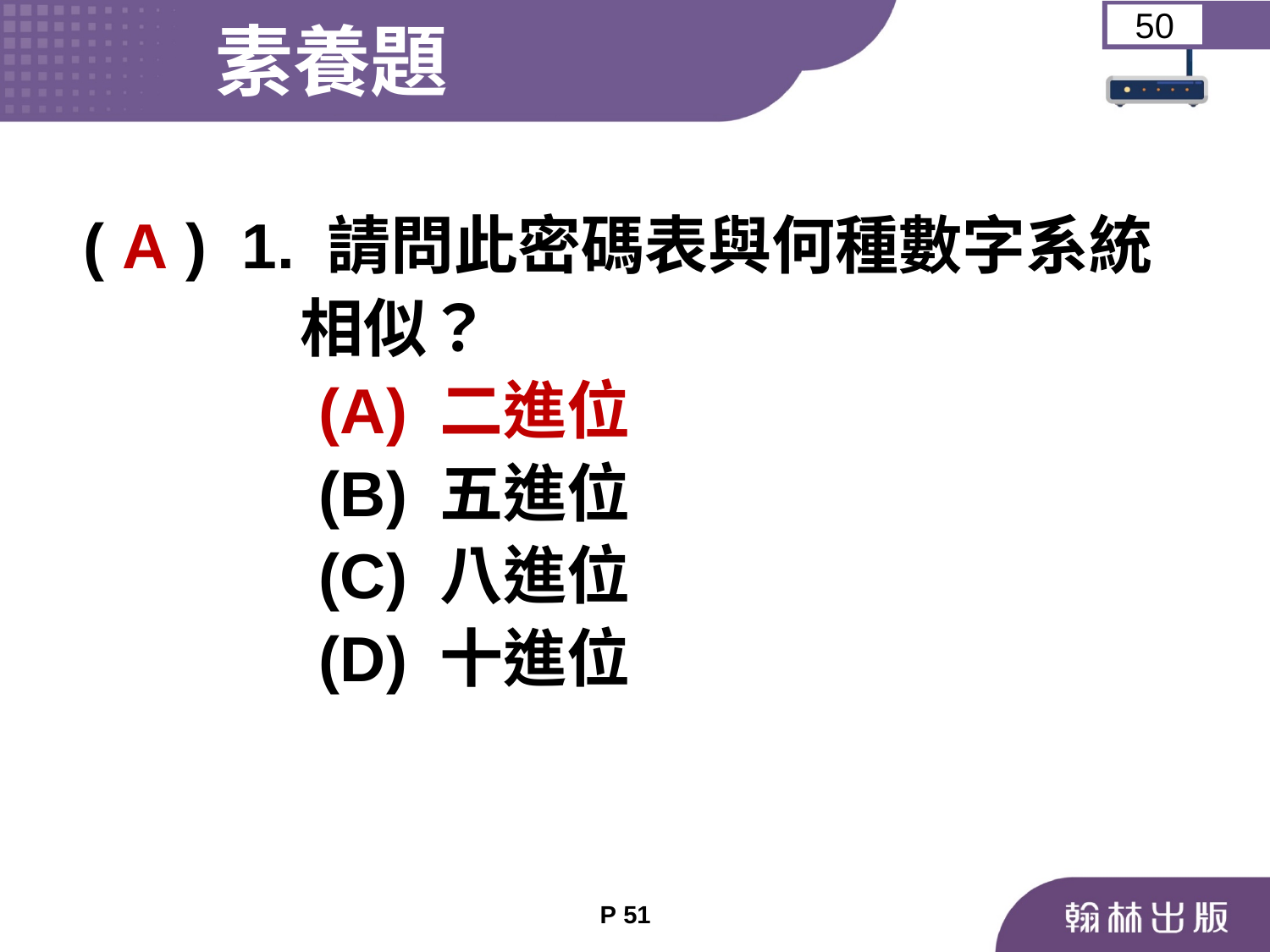

素養題

50
( A )  1. 請問此密碼表與何種數字系統
              相似？
	            (A) 二進位
	            (B) 五進位
	            (C) 八進位
	            (D) 十進位

P 51